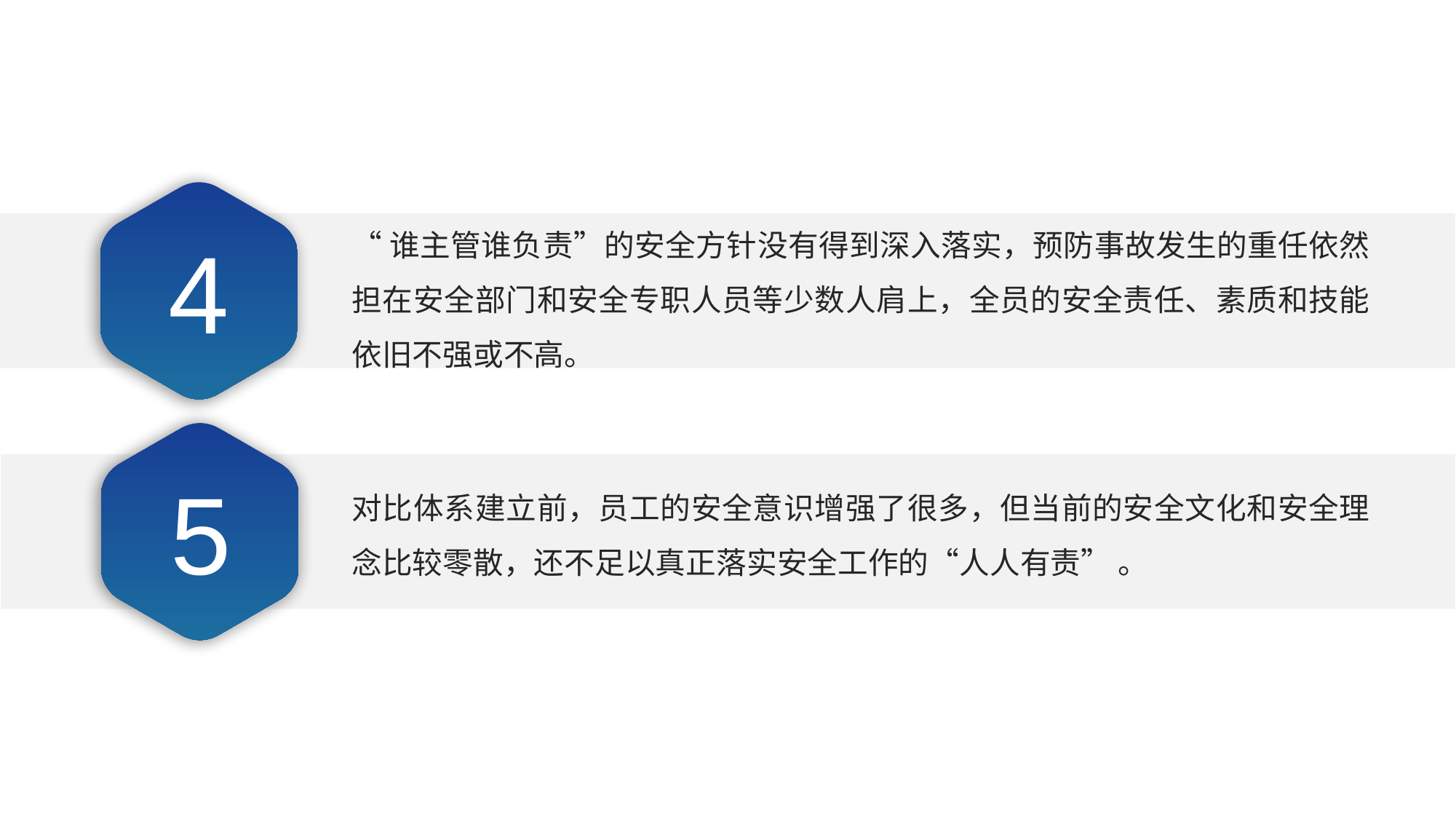

“谁主管谁负责”的安全方针没有得到深入落实，预防事故发生的重任依然担在安全部门和安全专职人员等少数人肩上，全员的安全责任、素质和技能依旧不强或不高。

4

5
对比体系建立前，员工的安全意识增强了很多，但当前的安全文化和安全理念比较零散，还不足以真正落实安全工作的“人人有责” 。